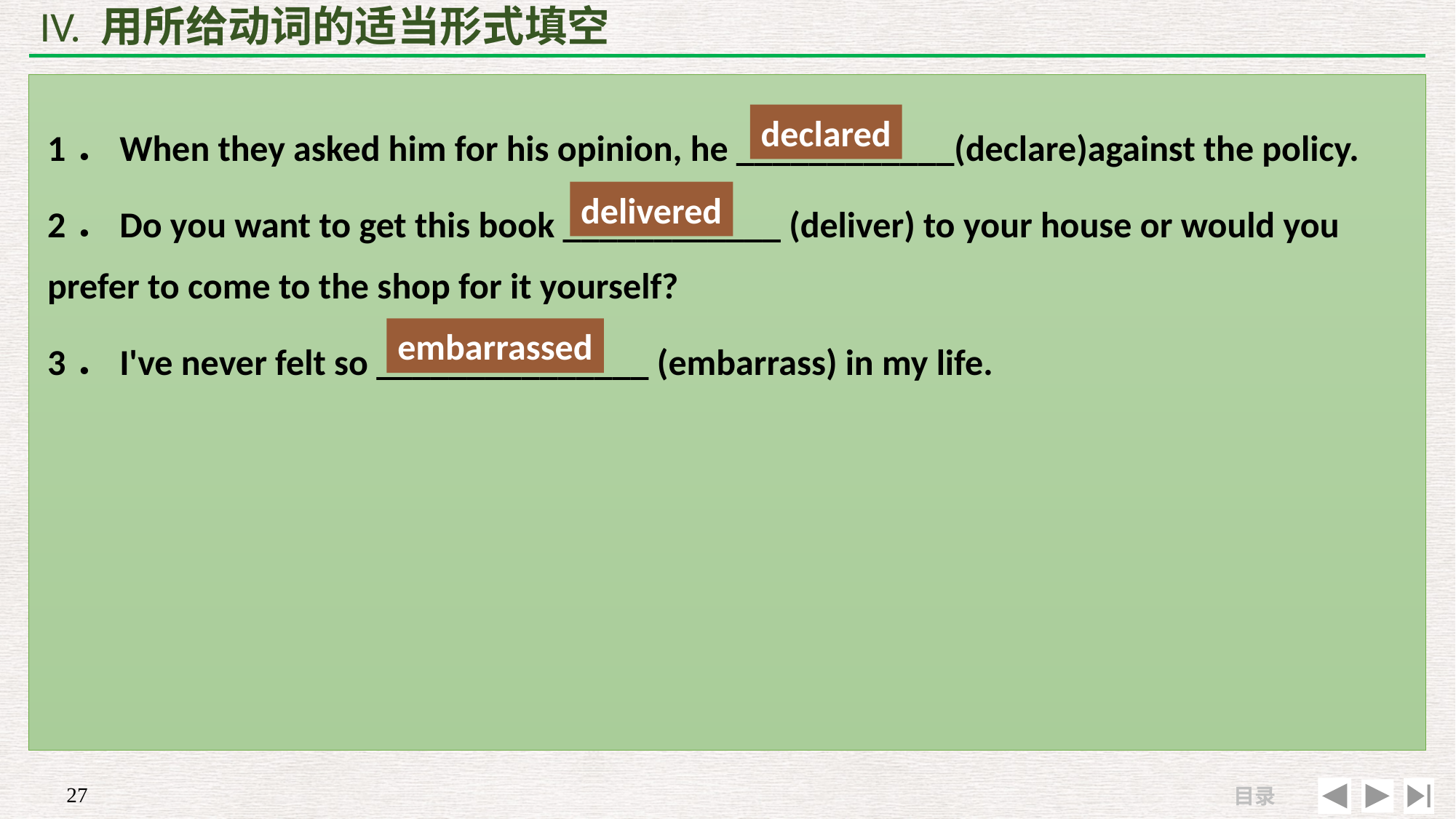

# IV. 用所给动词的适当形式填空

1．When they asked him for his opinion, he ____________(declare)against the policy.
2．Do you want to get this book ____________ (deliver) to your house or would you prefer to come to the shop for it yourself?
3．I've never felt so _______________ (embarrass) in my life.
declared
delivered
embarrassed